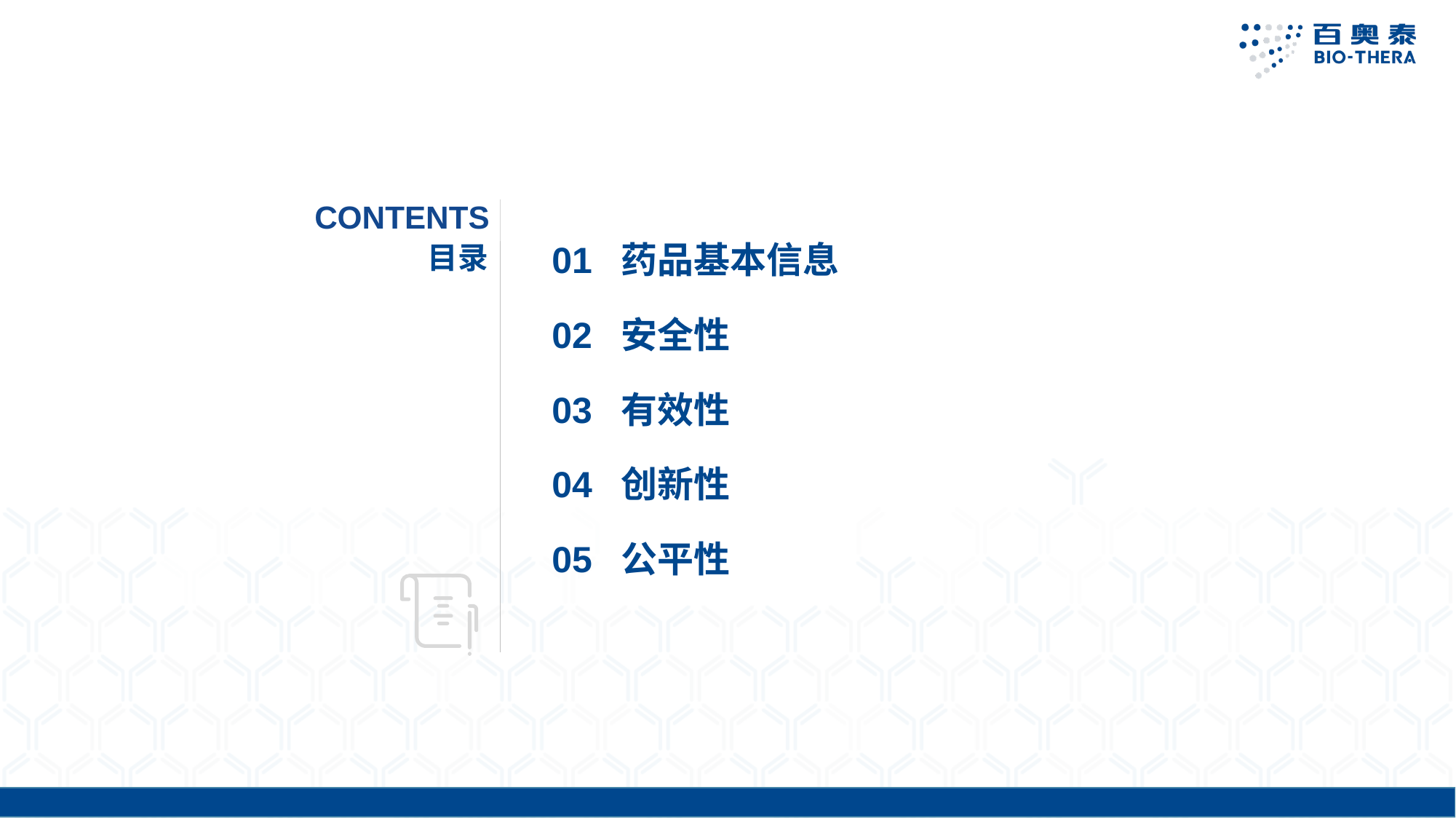

CONTENTS

目录
01  药品基本信息
02  安全性
03  有效性
04  创新性
05  公平性